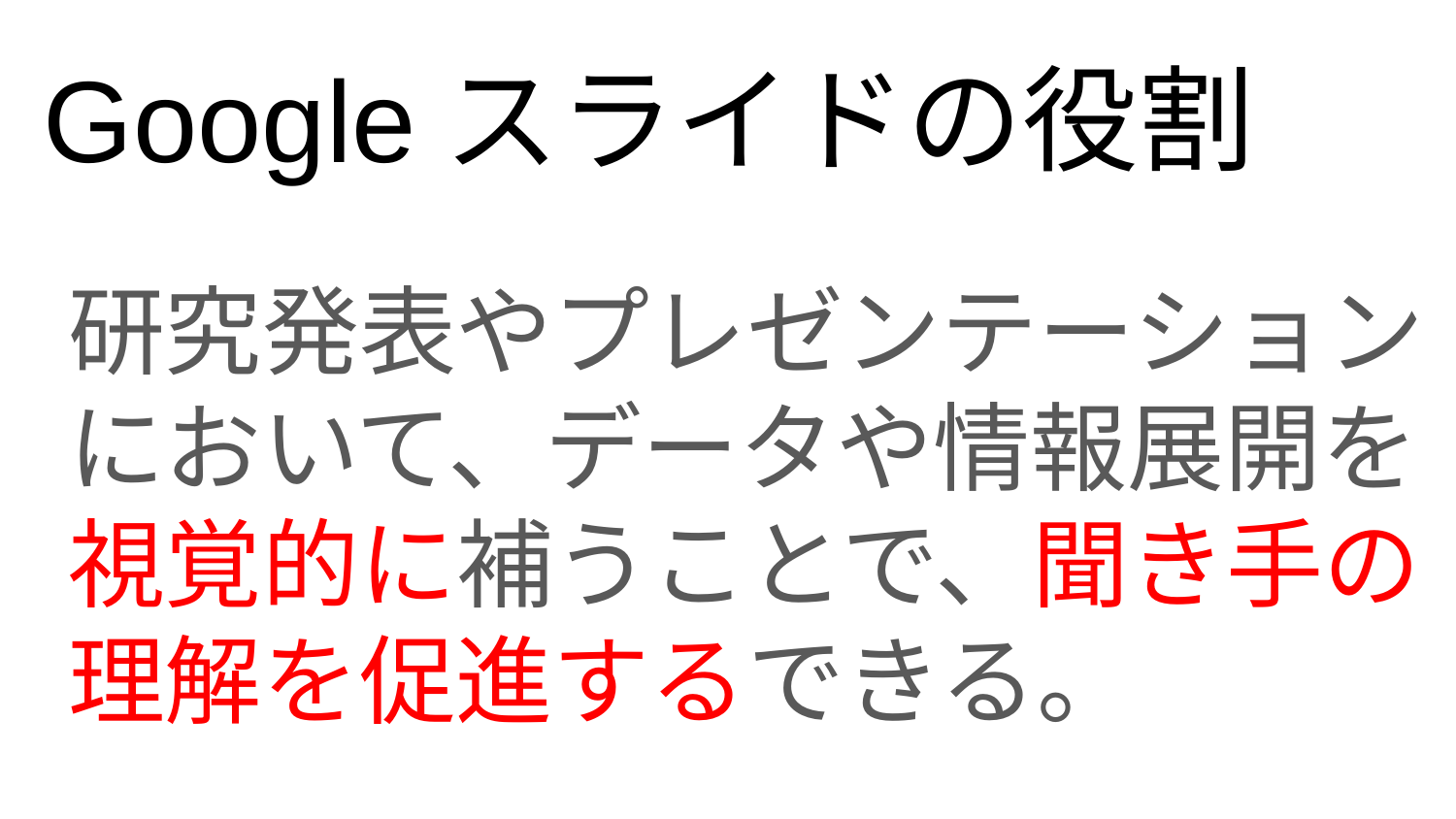

# Googleスライドの役割
研究発表やプレゼンテーションにおいて、データや情報展開を視覚的に補うことで、聞き手の理解を促進するできる。